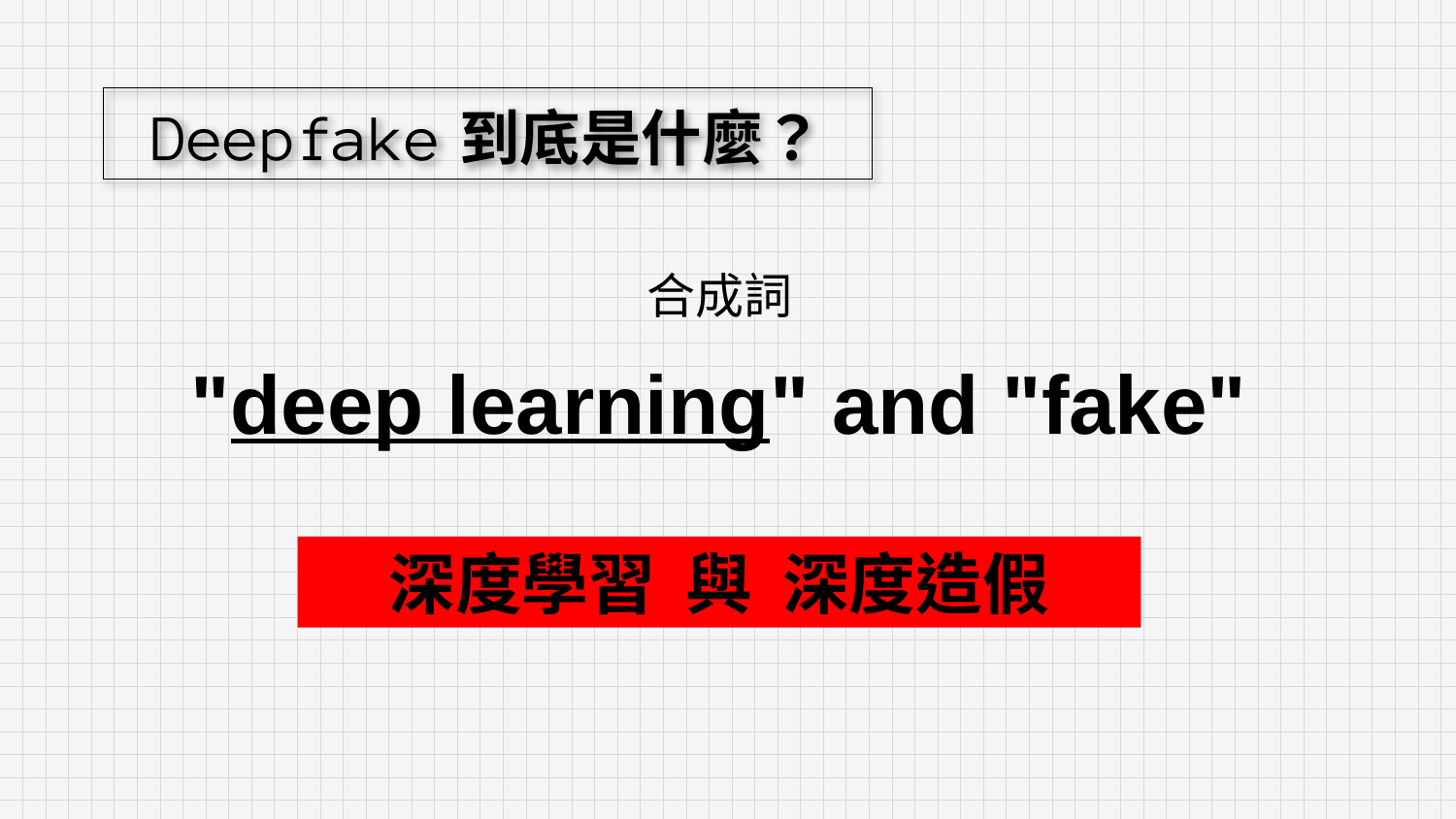

Deepfake到底是什麼？
合成詞
"deep learning" and "fake"
深度學習  與  深度造假